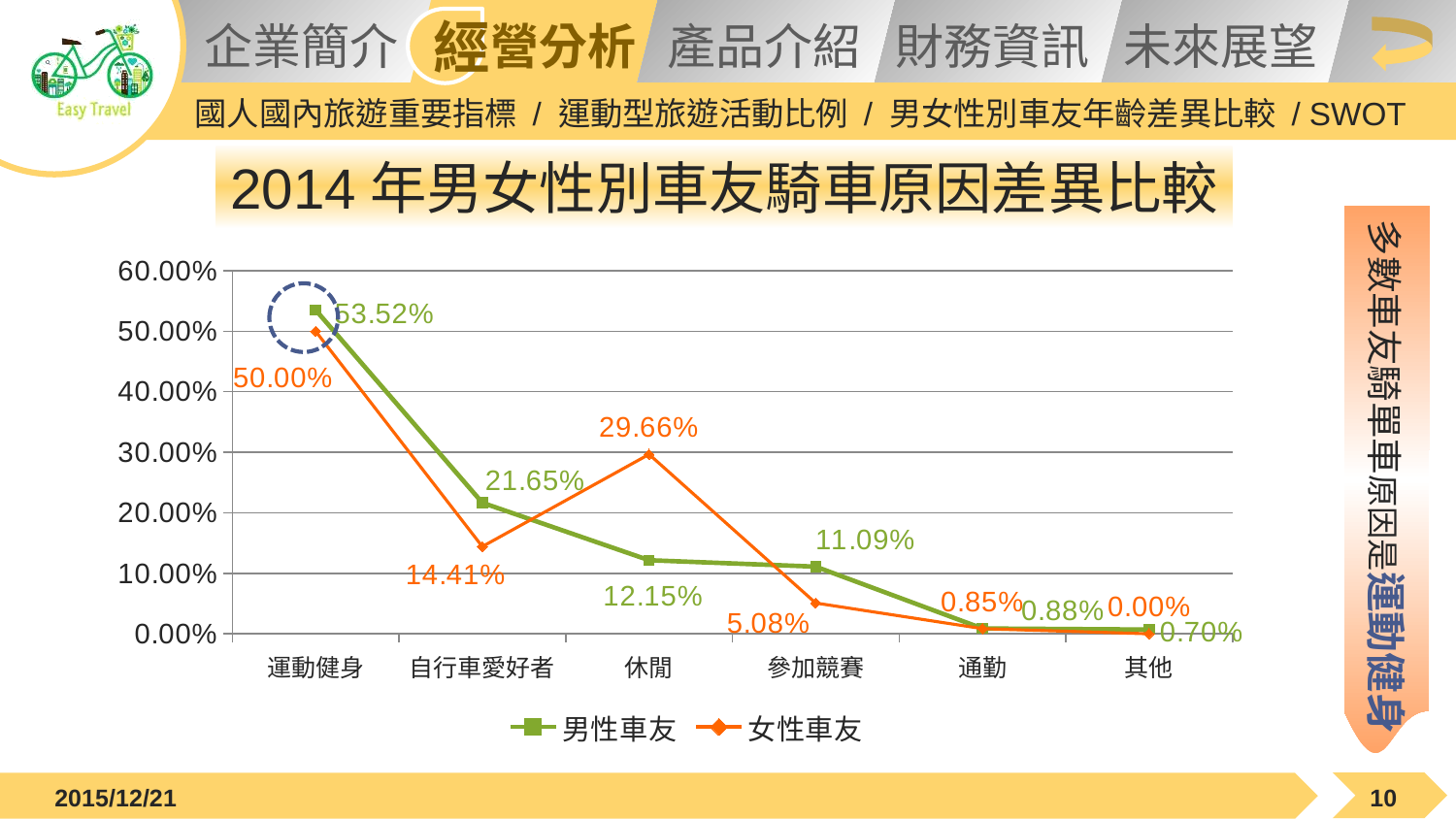

國人國內旅遊重要指標 / 運動型旅遊活動比例 / 男女性別車友年齡差異比較 / SWOT
2014年男女性別車友騎車原因差異比較
多數車友騎單車原因是運動健身

### Chart

| Category | 男性車友 | 女性車友 |
|---|---|---|
| 運動健身 | 0.5352 | 0.5 |
| 自行車愛好者 | 0.2165 | 0.1441 |
| 休閒 | 0.1215 | 0.2966 |
| 參加競賽 | 0.1109 | 0.0508 |
| 通勤 | 0.0088 | 0.0085 |
| 其他 | 0.007 | 0.0 |
2015/12/21
10